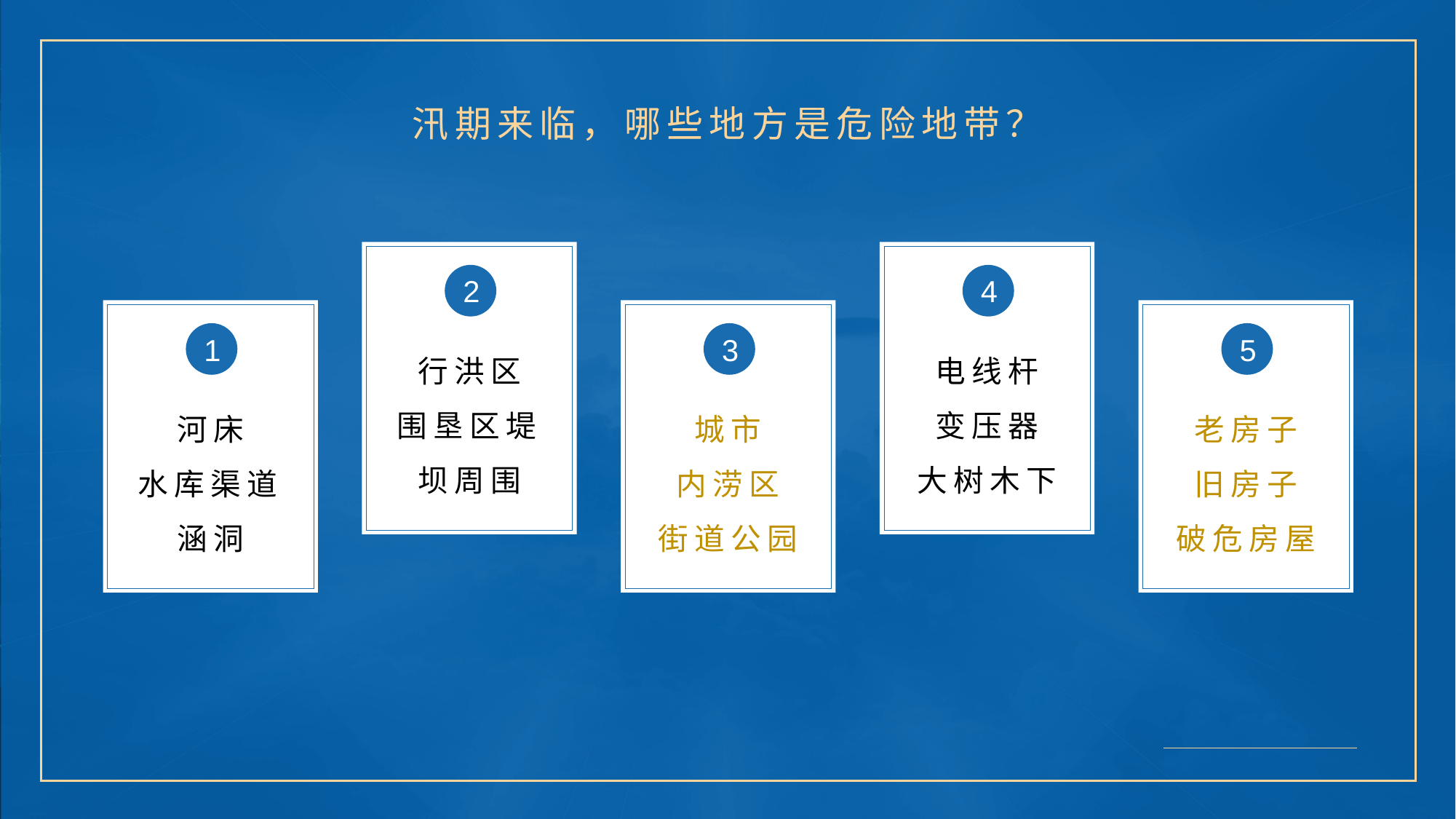

汛期来临，哪些地方是危险地带？

2
行洪区
围垦区堤坝周围

4
电线杆
变压器
大树木下

1
河床
水库渠道涵洞

3
城市
内涝区
街道公园

5
老房子
旧房子
破危房屋